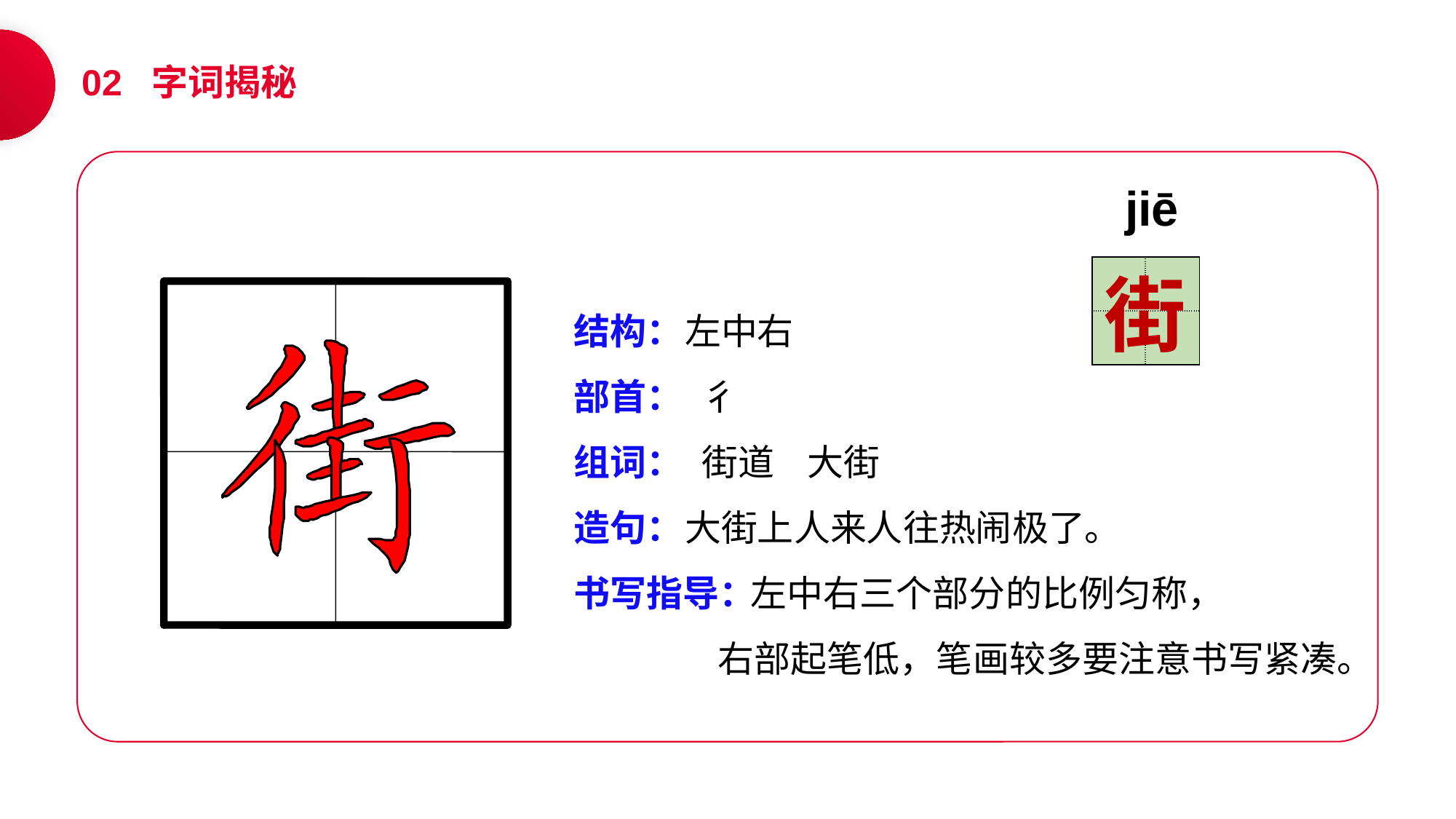

02  字词揭秘
jiē
|  |  |
| --- | --- |
|  |  |
街

结构：
部首：
组词：
造句：
书写指导：

左中右
 彳
 街道    大街
大街上人来人往热闹极了。
       左中右三个部分的比例匀称，
   右部起笔低，笔画较多要注意书写紧凑。